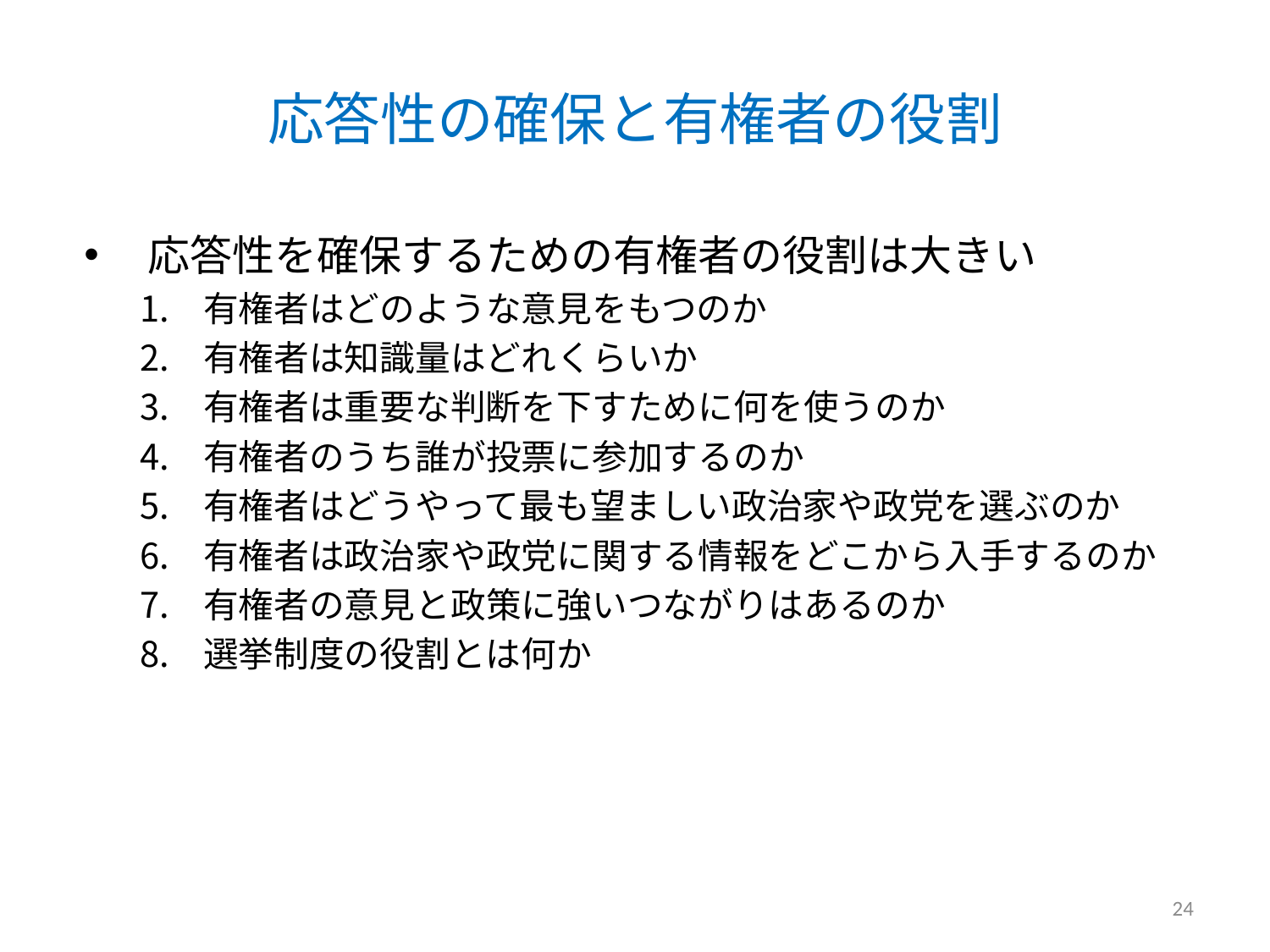

# 応答性の確保と有権者の役割
応答性を確保するための有権者の役割は大きい
有権者はどのような意見をもつのか
有権者は知識量はどれくらいか
有権者は重要な判断を下すために何を使うのか
有権者のうち誰が投票に参加するのか
有権者はどうやって最も望ましい政治家や政党を選ぶのか
有権者は政治家や政党に関する情報をどこから入手するのか
有権者の意見と政策に強いつながりはあるのか
選挙制度の役割とは何か

24